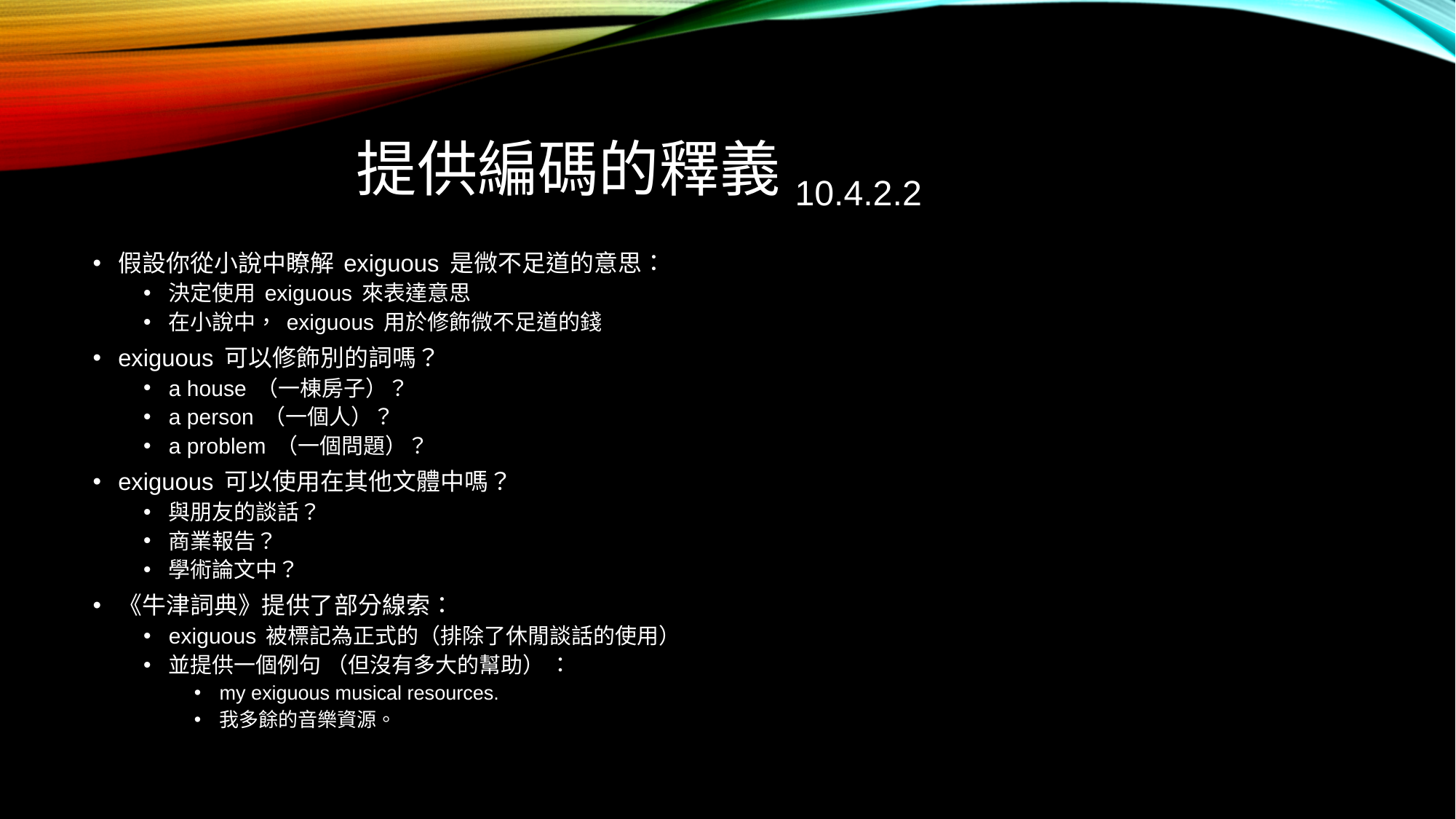

# 提供編碼的釋義10.4.2.2
假設你從小說中瞭解 exiguous 是微不足道的意思：
決定使用 exiguous 來表達意思
在小說中， exiguous 用於修飾微不足道的錢
exiguous 可以修飾別的詞嗎？
a house （一棟房子）？
a person （一個人）？
a problem （一個問題）？
exiguous 可以使用在其他文體中嗎？
與朋友的談話？
商業報告？
學術論文中？
《牛津詞典》提供了部分線索：
exiguous 被標記為正式的（排除了休閒談話的使用）
並提供一個例句 （但沒有多大的幫助） ：
my exiguous musical resources.
我多餘的音樂資源。